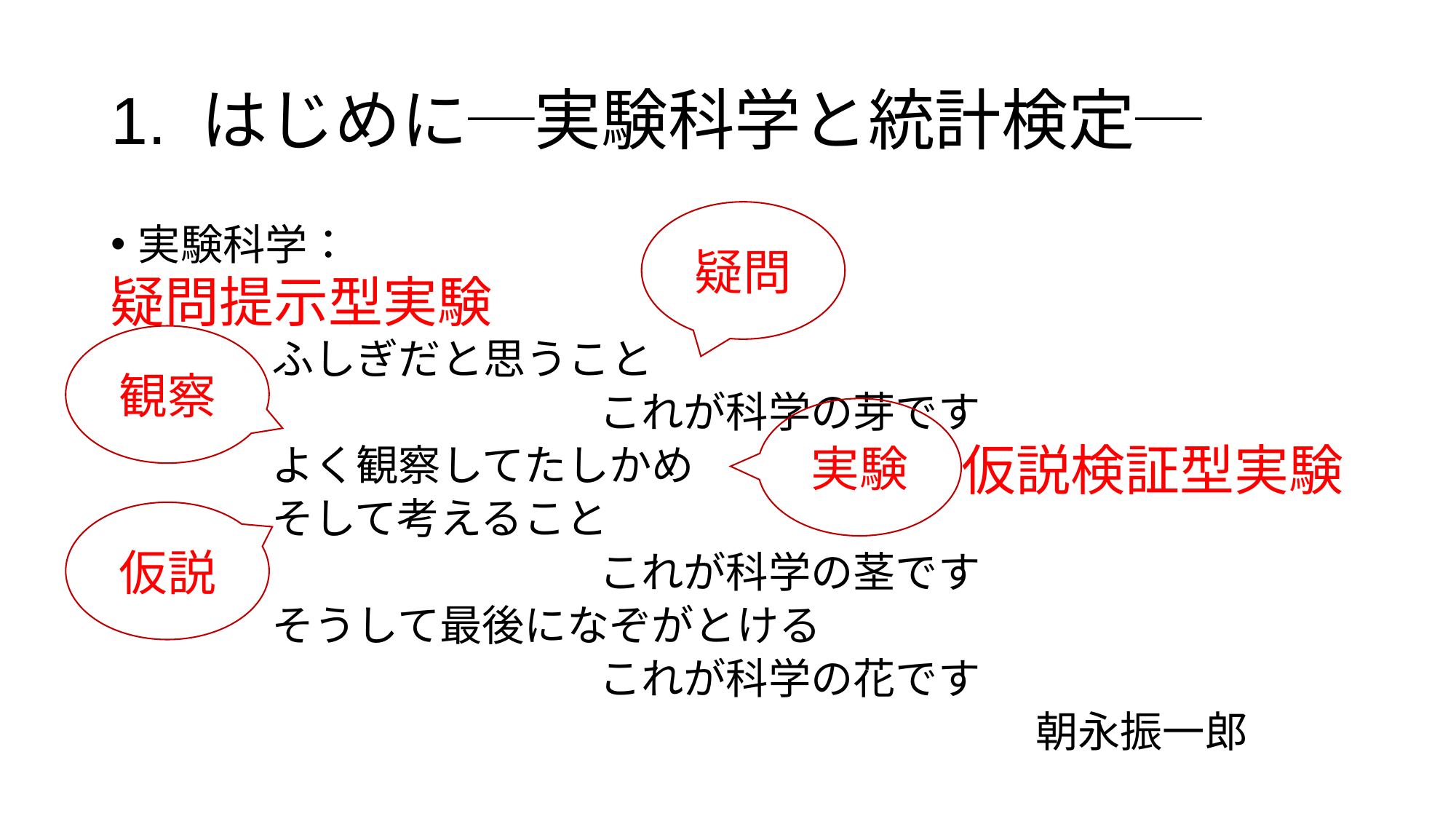

# 1. はじめに─実験科学と統計検定─
疑問
実験科学：

ふしぎだと思うこと
			これが科学の芽です
よく観察してたしかめ
そして考えること
			これが科学の茎です
そうして最後になぞがとける
			これが科学の花です
							朝永振一郎
疑問提示型実験
観察
実験
仮説検証型実験
仮説